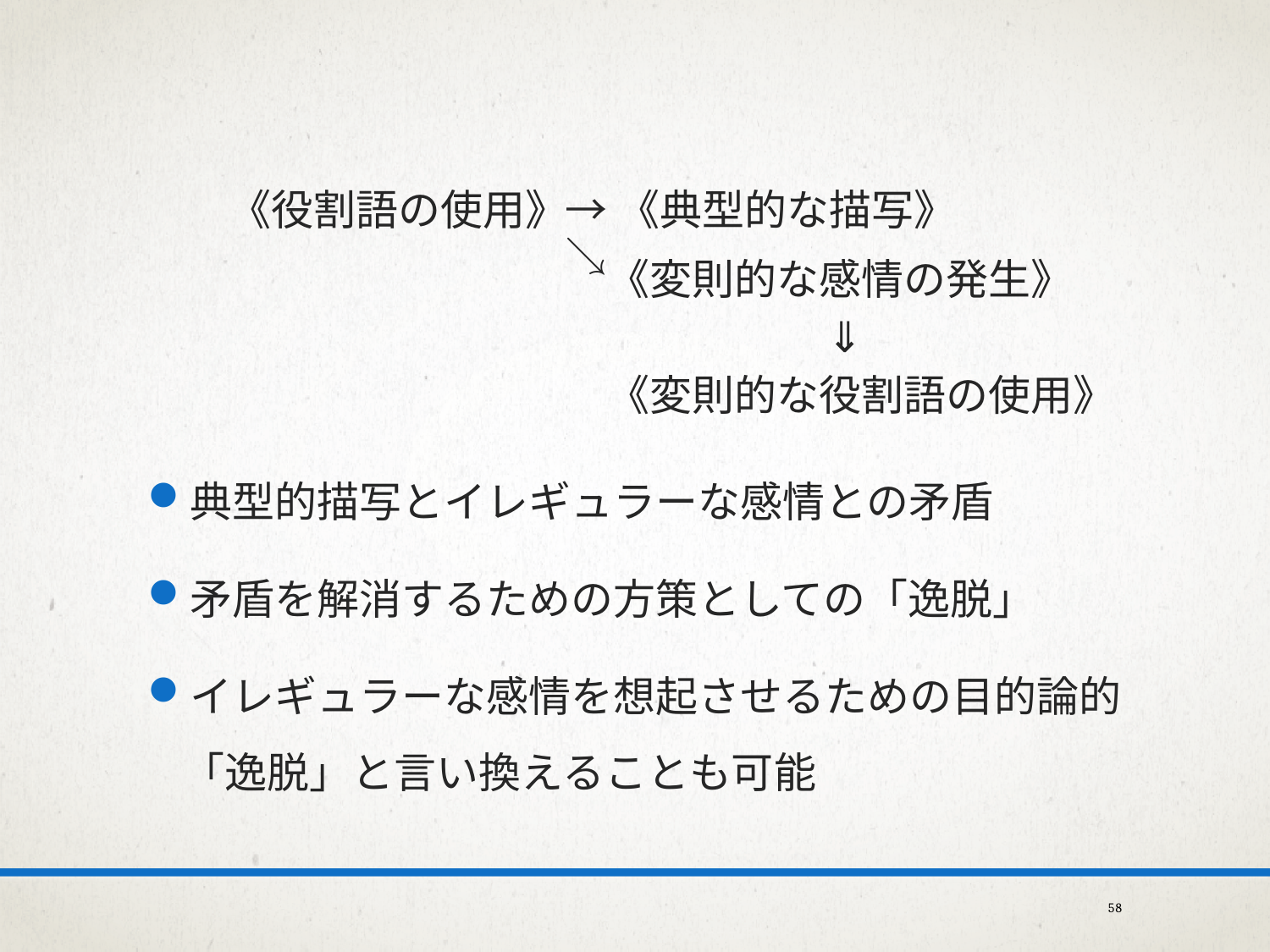

典型的描写とイレギュラーな感情との矛盾
矛盾を解消するための方策としての「逸脱」
イレギュラーな感情を想起させるための目的論的「逸脱」と言い換えることも可能
《役割語の使用》
→《典型的な描写》
↘
　《変則的な感情の発生》
　　　　　　⇓
　《変則的な役割語の使用》
58